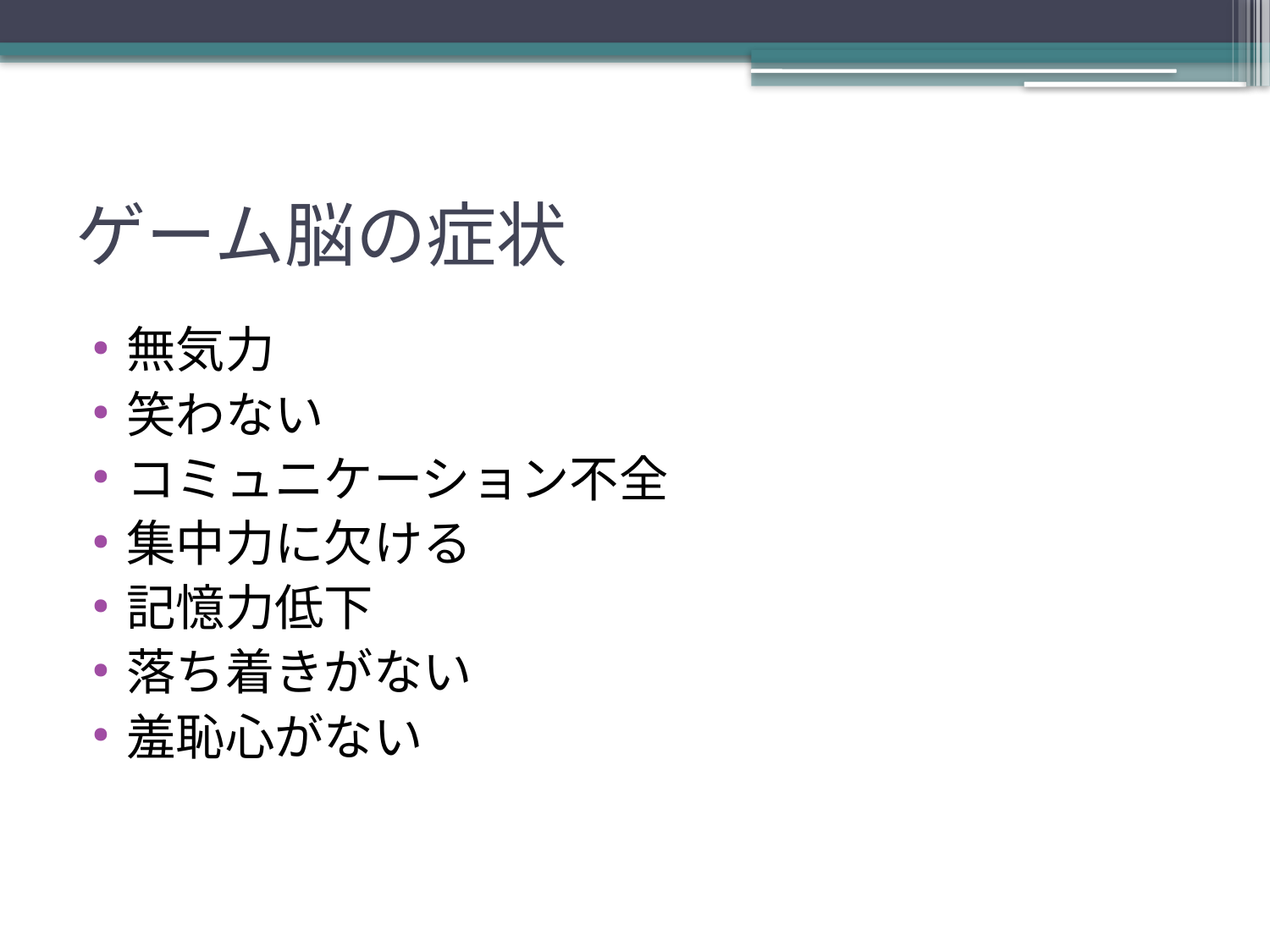

# ゲーム脳の症状
無気力
笑わない
コミュニケーション不全
集中力に欠ける
記憶力低下
落ち着きがない
羞恥心がない